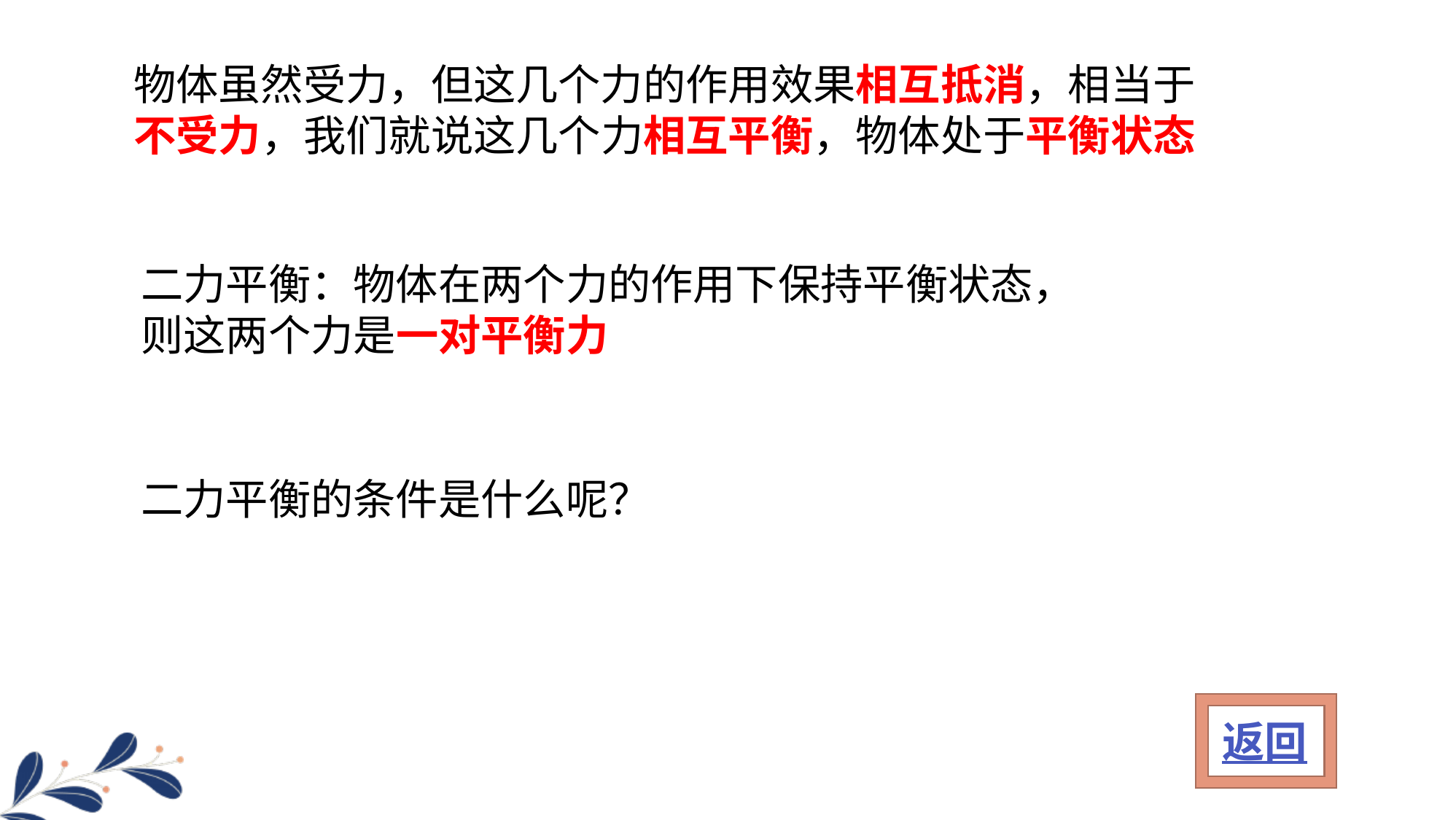

物体虽然受力，但这几个力的作用效果相互抵消，相当于不受力，我们就说这几个力相互平衡，物体处于平衡状态
二力平衡：物体在两个力的作用下保持平衡状态，则这两个力是一对平衡力
二力平衡的条件是什么呢？

返回